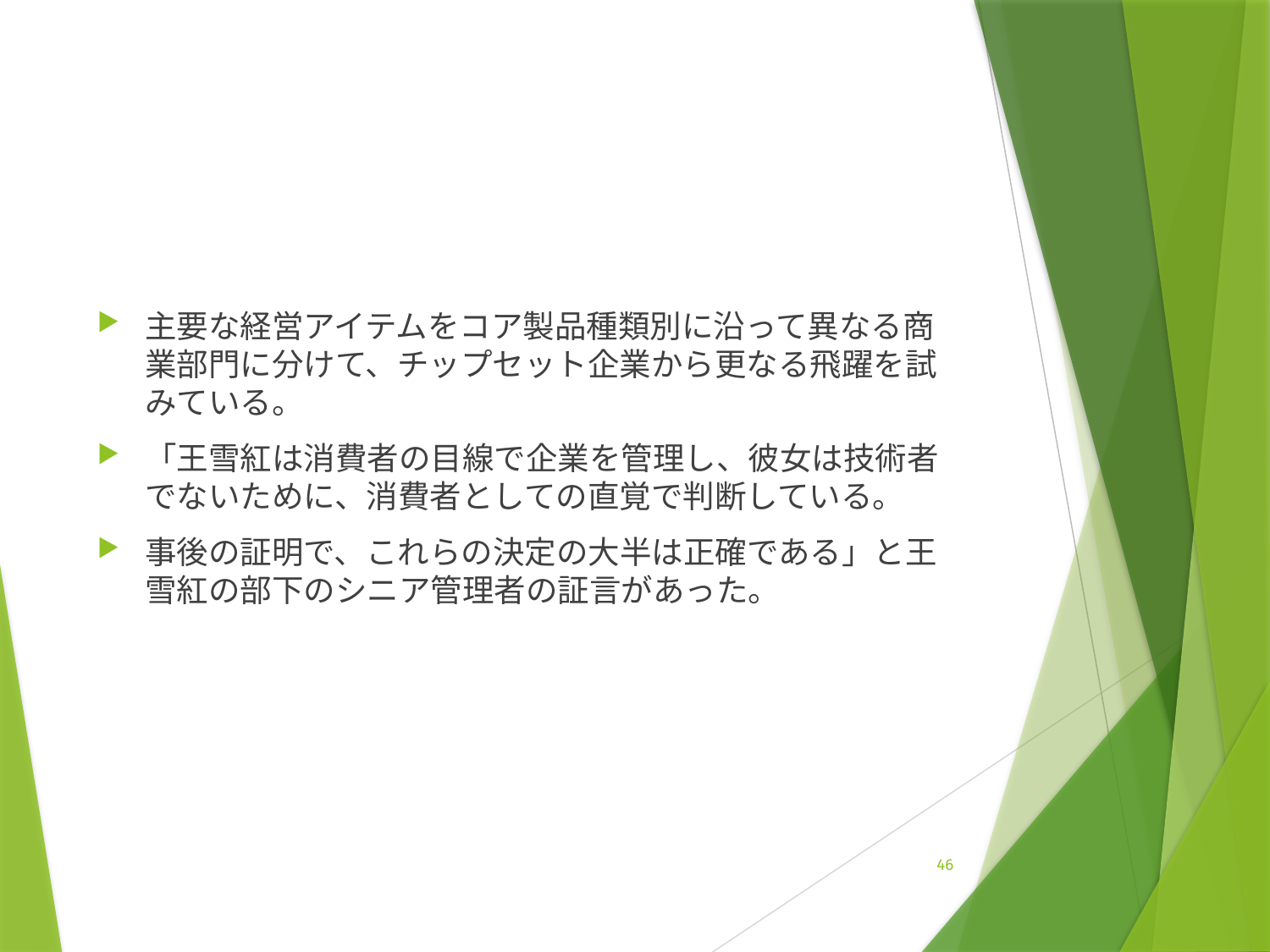

#
主要な経営アイテムをコア製品種類別に沿って異なる商業部門に分けて、チップセット企業から更なる飛躍を試みている。
「王雪紅は消費者の目線で企業を管理し、彼女は技術者でないために、消費者としての直覚で判断している。
事後の証明で、これらの決定の大半は正確である」と王雪紅の部下のシニア管理者の証言があった。

46